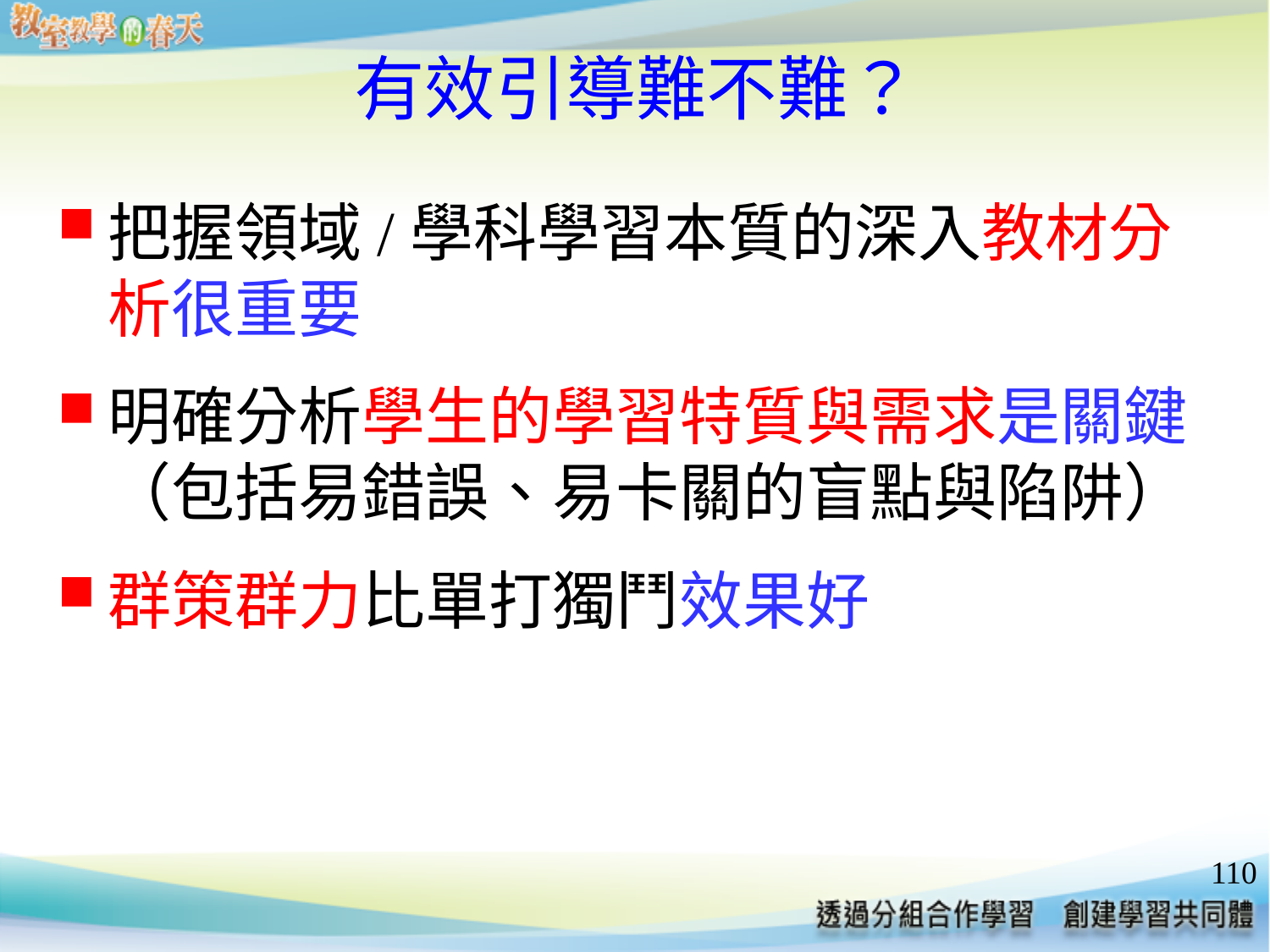

# 有效引導難不難？
把握領域/學科學習本質的深入教材分析很重要
明確分析學生的學習特質與需求是關鍵（包括易錯誤、易卡關的盲點與陷阱）
群策群力比單打獨鬥效果好
110